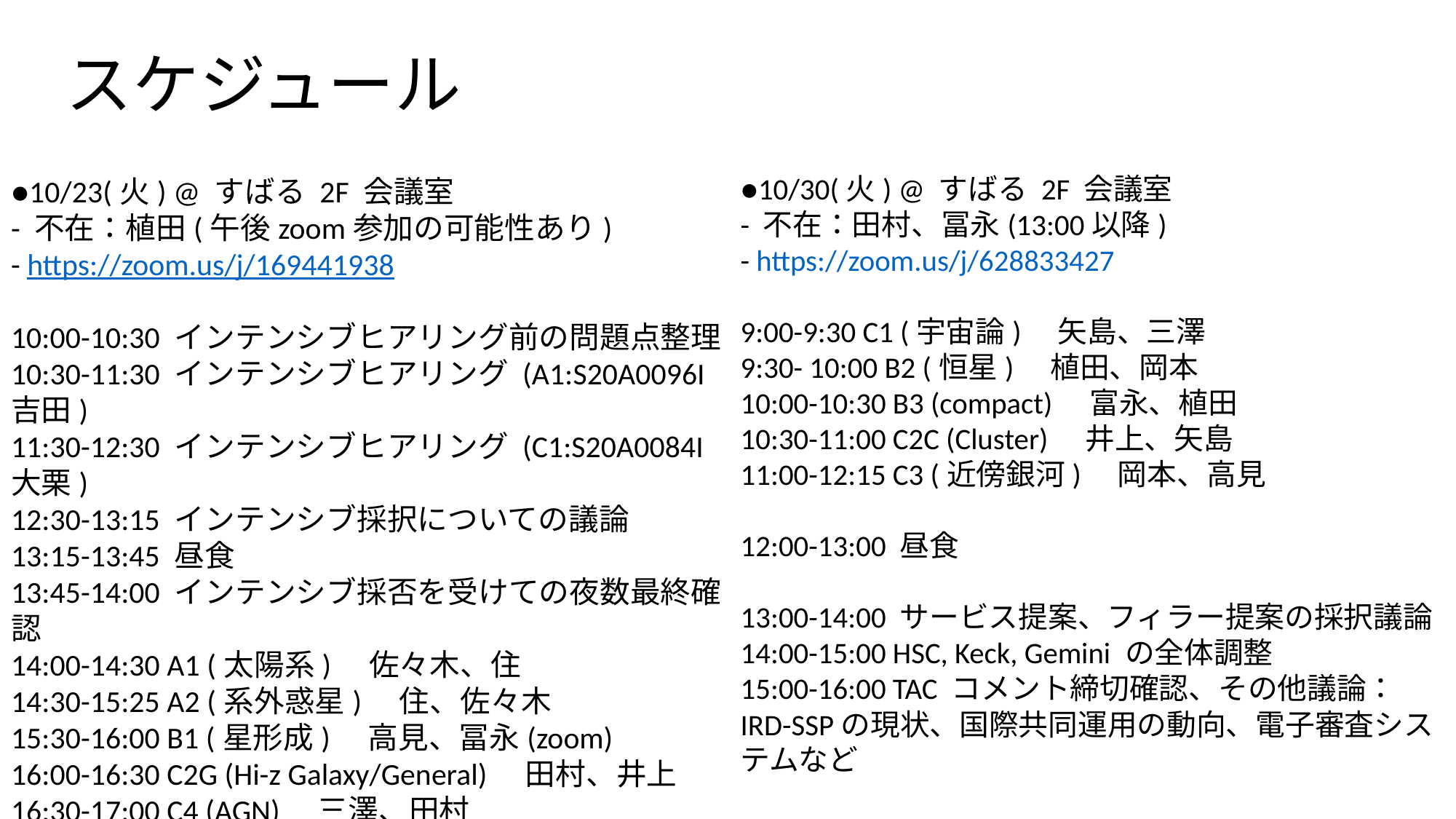

# スケジュール
●10/30(火) @ すばる 2F 会議室
- 不在：田村、冨永(13:00以降)
- https://zoom.us/j/628833427
9:00-9:30 C1 (宇宙論)　矢島、三澤
9:30- 10:00 B2 (恒星)　植田、岡本
10:00-10:30 B3 (compact)　富永、植田
10:30-11:00 C2C (Cluster)　井上、矢島
11:00-12:15 C3 (近傍銀河)　岡本、高見
12:00-13:00 昼食
13:00-14:00 サービス提案、フィラー提案の採択議論
14:00-15:00 HSC, Keck, Gemini の全体調整
15:00-16:00 TAC コメント締切確認、その他議論：IRD-SSPの現状、国際共同運用の動向、電子審査システムなど

●10/23(火) @ すばる 2F 会議室
- 不在：植田(午後zoom参加の可能性あり)
- https://zoom.us/j/169441938
10:00-10:30 インテンシブヒアリング前の問題点整理
10:30-11:30 インテンシブヒアリング (A1:S20A0096I 吉田)
11:30-12:30 インテンシブヒアリング (C1:S20A0084I 大栗)
12:30-13:15 インテンシブ採択についての議論
13:15-13:45 昼食
13:45-14:00 インテンシブ採否を受けての夜数最終確認
14:00-14:30 A1 (太陽系)　佐々木、住
14:30-15:25 A2 (系外惑星)　住、佐々木
15:30-16:00 B1 (星形成)　高見、冨永(zoom)
16:00-16:30 C2G (Hi-z Galaxy/General)　田村、井上
16:30-17:00 C4 (AGN)　三澤、田村